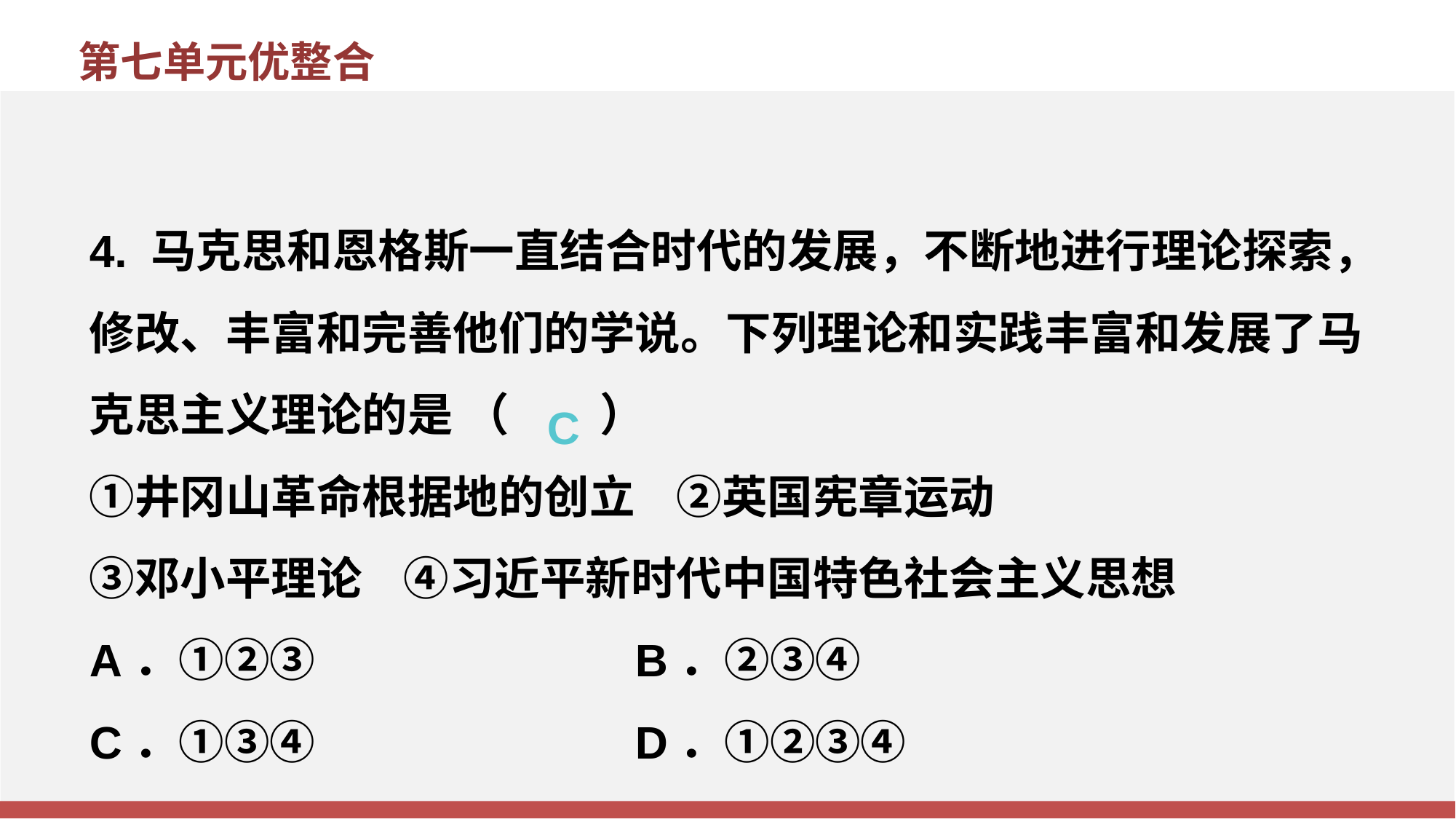

第七单元优整合

4. 马克思和恩格斯一直结合时代的发展，不断地进行理论探索，修改、丰富和完善他们的学说。下列理论和实践丰富和发展了马克思主义理论的是 （　　）
①井冈山革命根据地的创立    ②英国宪章运动
③邓小平理论    ④习近平新时代中国特色社会主义思想
A．①②③     			B．②③④
C．①③④     			D．①②③④
C